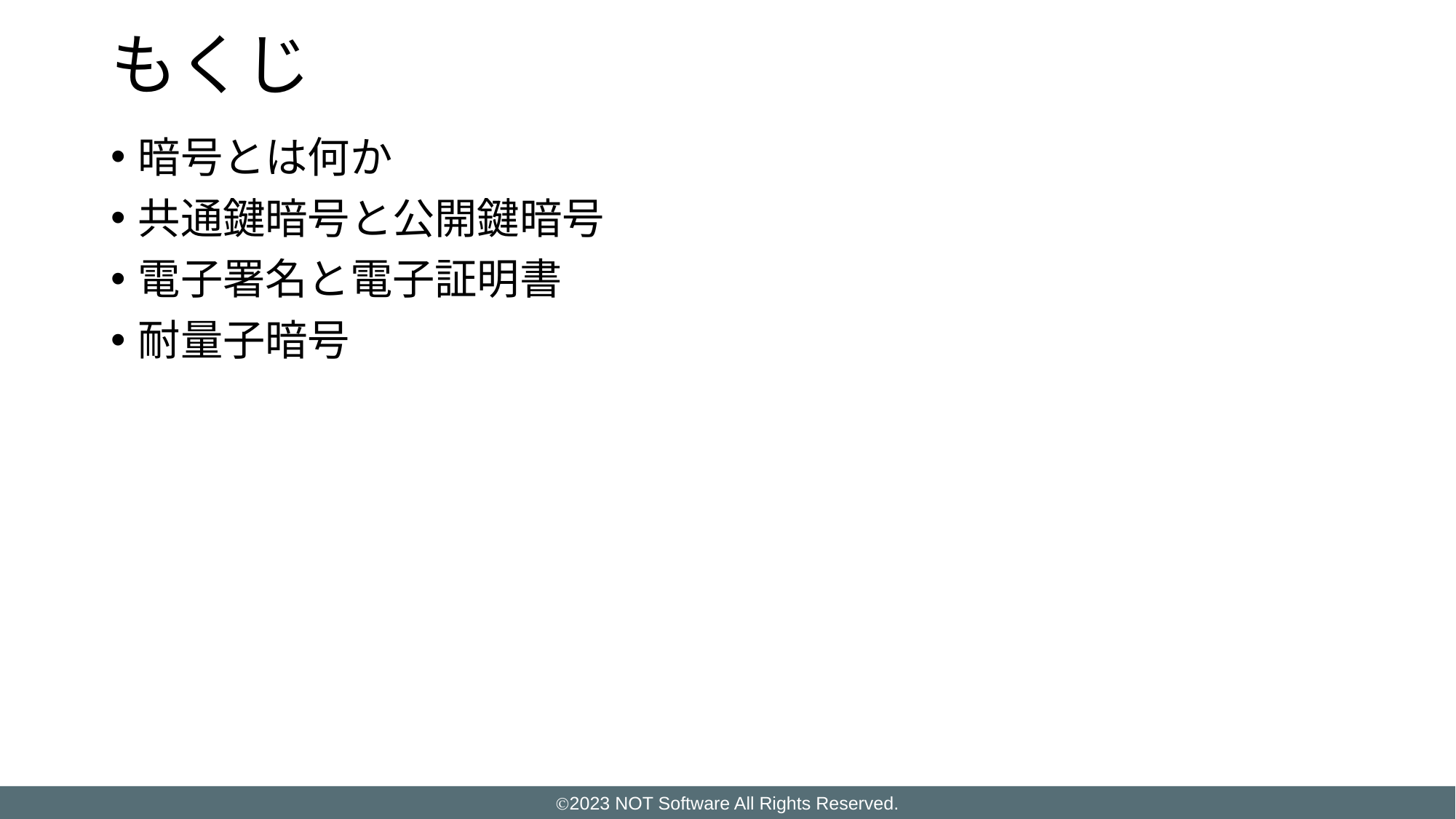

# もくじ
暗号とは何か
共通鍵暗号と公開鍵暗号
電子署名と電子証明書
耐量子暗号